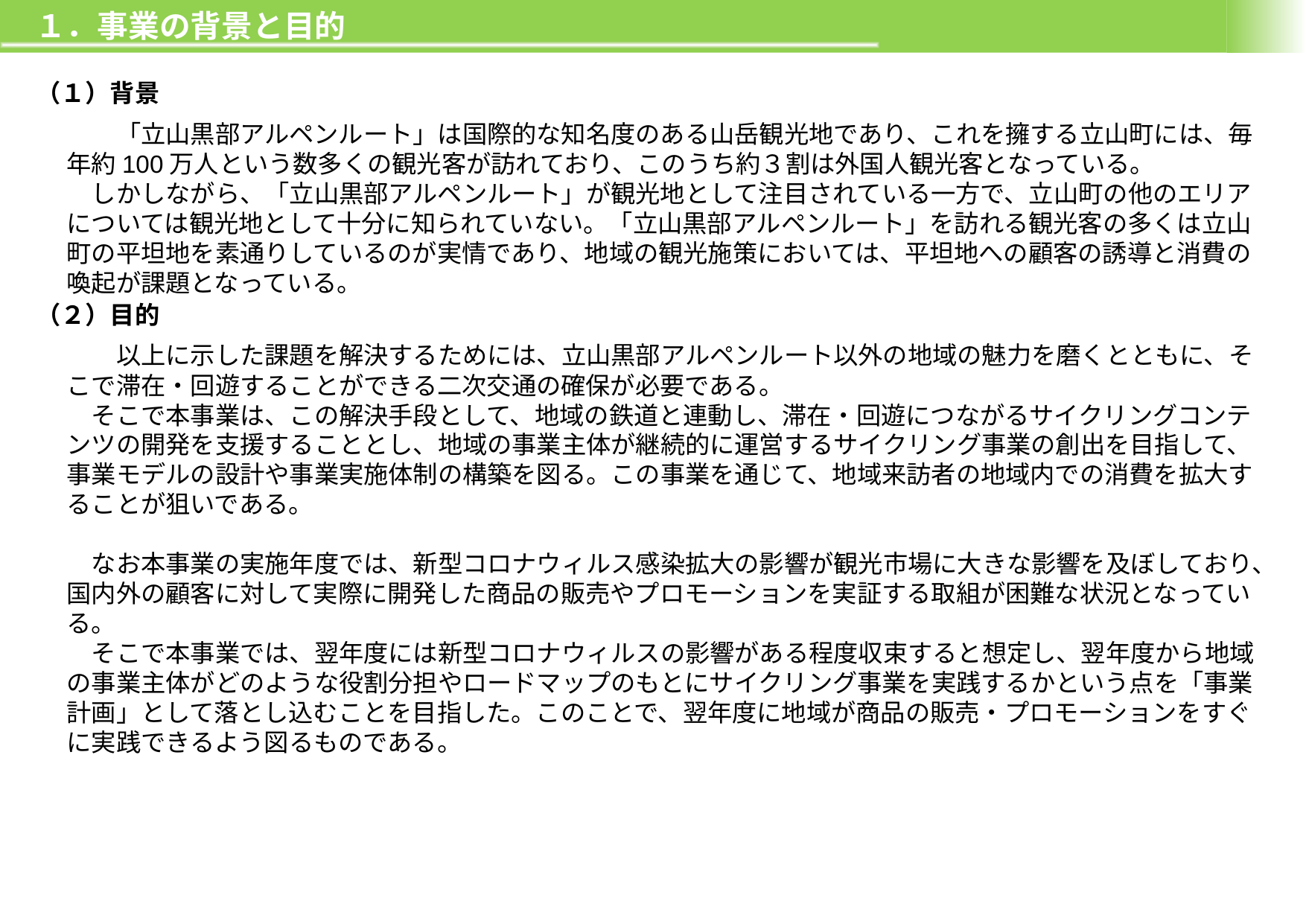

１．事業の背景と目的

（１）背景
　　「立山黒部アルペンルート」は国際的な知名度のある山岳観光地であり、これを擁する立山町には、毎年約100万人という数多くの観光客が訪れており、このうち約３割は外国人観光客となっている。
　しかしながら、「立山黒部アルペンルート」が観光地として注目されている一方で、立山町の他のエリアについては観光地として十分に知られていない。「立山黒部アルペンルート」を訪れる観光客の多くは立山町の平坦地を素通りしているのが実情であり、地域の観光施策においては、平坦地への顧客の誘導と消費の喚起が課題となっている。
（２）目的
　　以上に示した課題を解決するためには、立山黒部アルペンルート以外の地域の魅力を磨くとともに、そこで滞在・回遊することができる二次交通の確保が必要である。
　そこで本事業は、この解決手段として、地域の鉄道と連動し、滞在・回遊につながるサイクリングコンテンツの開発を支援することとし、地域の事業主体が継続的に運営するサイクリング事業の創出を目指して、事業モデルの設計や事業実施体制の構築を図る。この事業を通じて、地域来訪者の地域内での消費を拡大することが狙いである。

　なお本事業の実施年度では、新型コロナウィルス感染拡大の影響が観光市場に大きな影響を及ぼしており、国内外の顧客に対して実際に開発した商品の販売やプロモーションを実証する取組が困難な状況となっている。
　そこで本事業では、翌年度には新型コロナウィルスの影響がある程度収束すると想定し、翌年度から地域の事業主体がどのような役割分担やロードマップのもとにサイクリング事業を実践するかという点を「事業計画」として落とし込むことを目指した。このことで、翌年度に地域が商品の販売・プロモーションをすぐに実践できるよう図るものである。